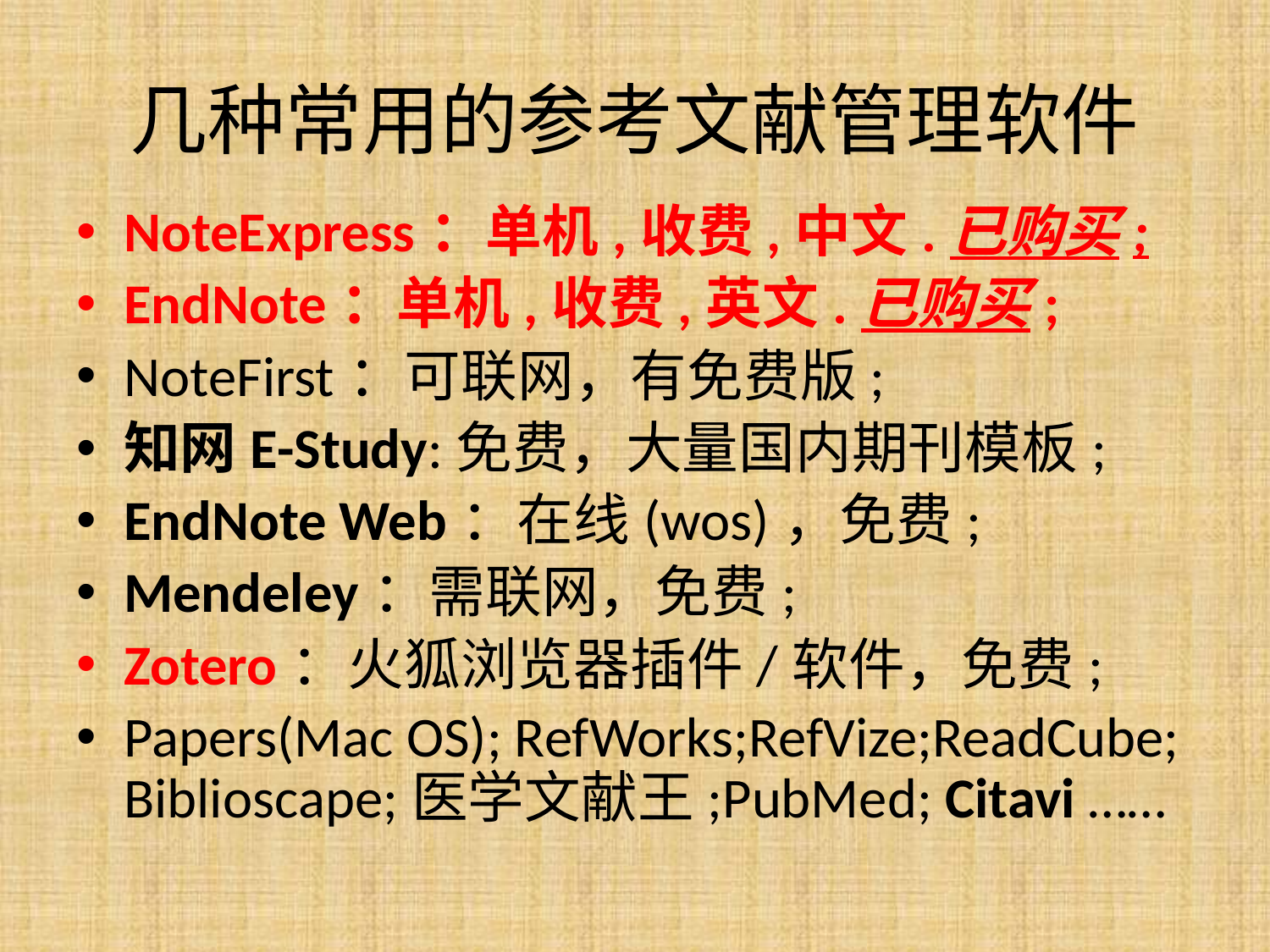

# 几种常用的参考文献管理软件
NoteExpress：单机,收费,中文.已购买;
EndNote：单机,收费,英文.已购买;
NoteFirst：可联网，有免费版;
知网E-Study:免费，大量国内期刊模板;
EndNote Web：在线(wos)，免费;
Mendeley：需联网，免费;
Zotero：火狐浏览器插件/软件，免费;
Papers(Mac OS); RefWorks;RefVize;ReadCube; Biblioscape;医学文献王;PubMed; Citavi ……